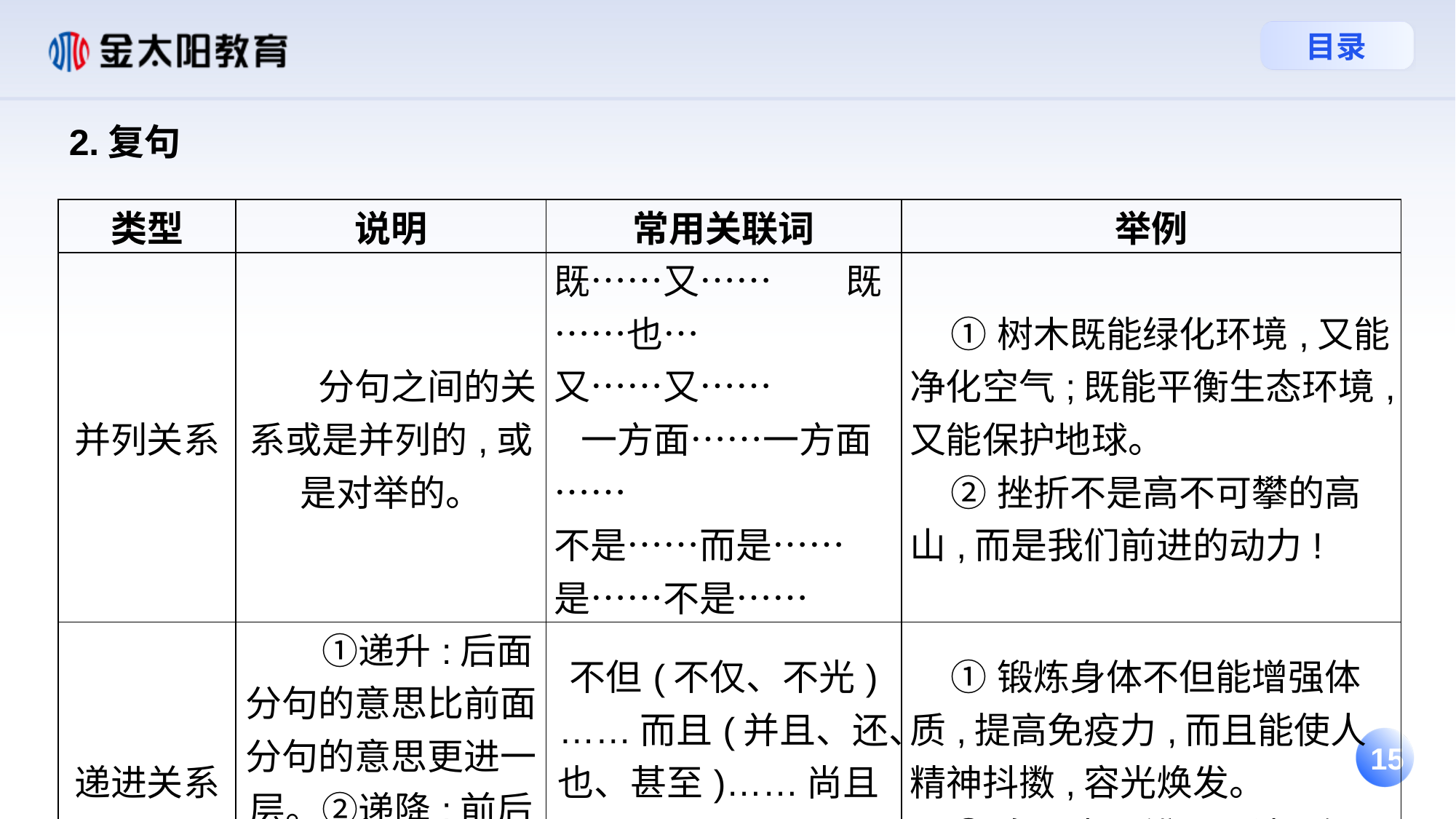

2.复句

| 类型 | 说明 | 常用关联词 | 举例 |
| --- | --- | --- | --- |
| 并列关系 | 分句之间的关系或是并列的,或是对举的。 | 既……又…… 既……也… 又……又…… 一方面……一方面…… 不是……而是…… 是……不是…… | ①树木既能绿化环境,又能净化空气;既能平衡生态环境,又能保护地球。 ②挫折不是高不可攀的高山,而是我们前进的动力! |
| 递进关系 | ①递升:后面分句的意思比前面分句的意思更进一层。②递降:前后分句的关系与“递升”基本相反。 | 不但(不仅、不光)……而且(并且、还、也、甚至)……尚且(况且)…… 何况…… | ①锻炼身体不但能增强体质,提高免疫力,而且能使人精神抖擞,容光焕发。 ②白天尚且辨识不清,何况夜晚呢? |